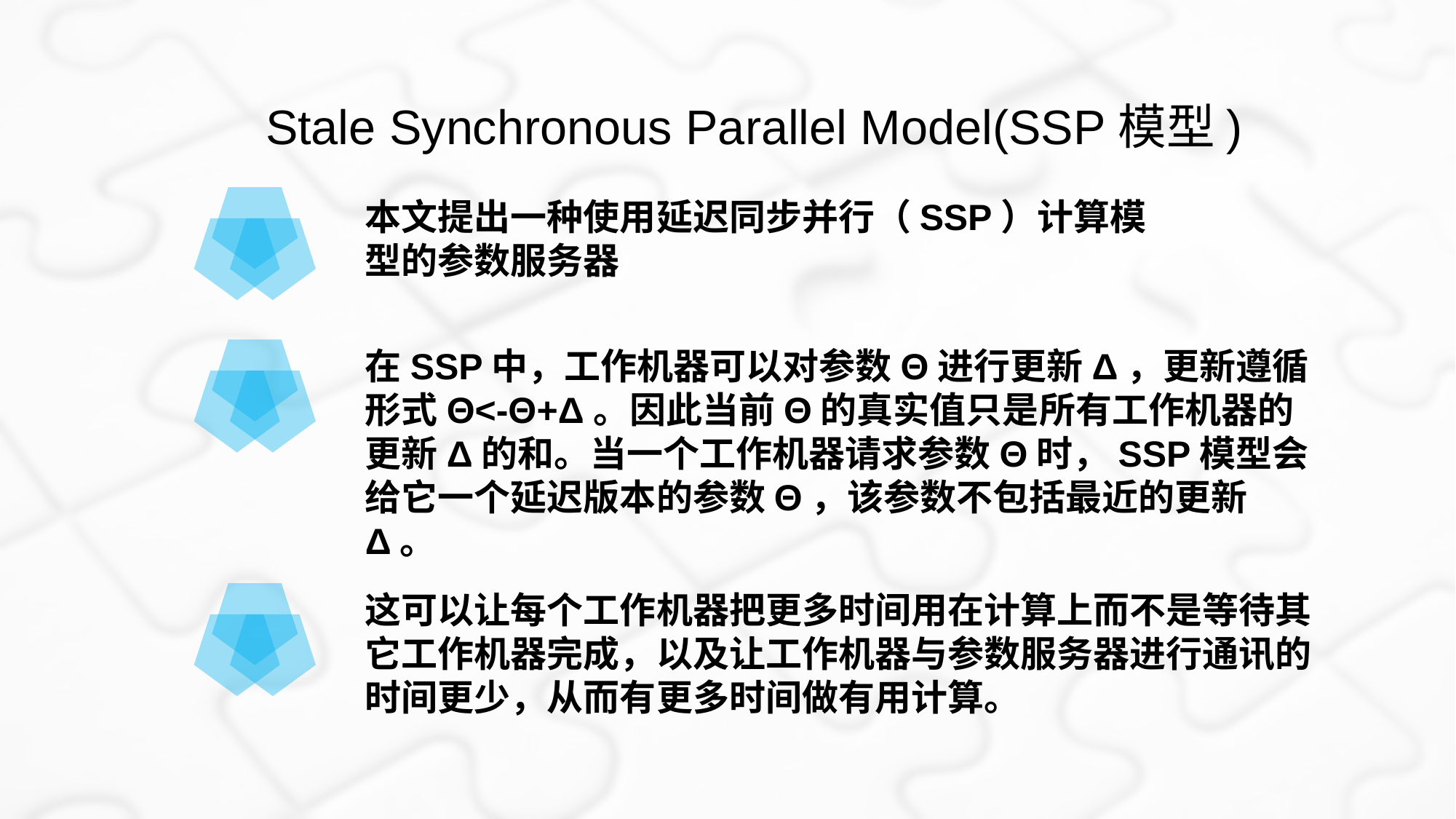

Stale Synchronous Parallel Model(SSP模型)

本文提出一种使用延迟同步并行（SSP）计算模型的参数服务器

在SSP中，工作机器可以对参数θ进行更新δ，更新遵循形式θ<-θ+δ。因此当前θ的真实值只是所有工作机器的更新δ的和。当一个工作机器请求参数θ时，SSP模型会给它一个延迟版本的参数θ，该参数不包括最近的更新δ。

这可以让每个工作机器把更多时间用在计算上而不是等待其它工作机器完成，以及让工作机器与参数服务器进行通讯的时间更少，从而有更多时间做有用计算。